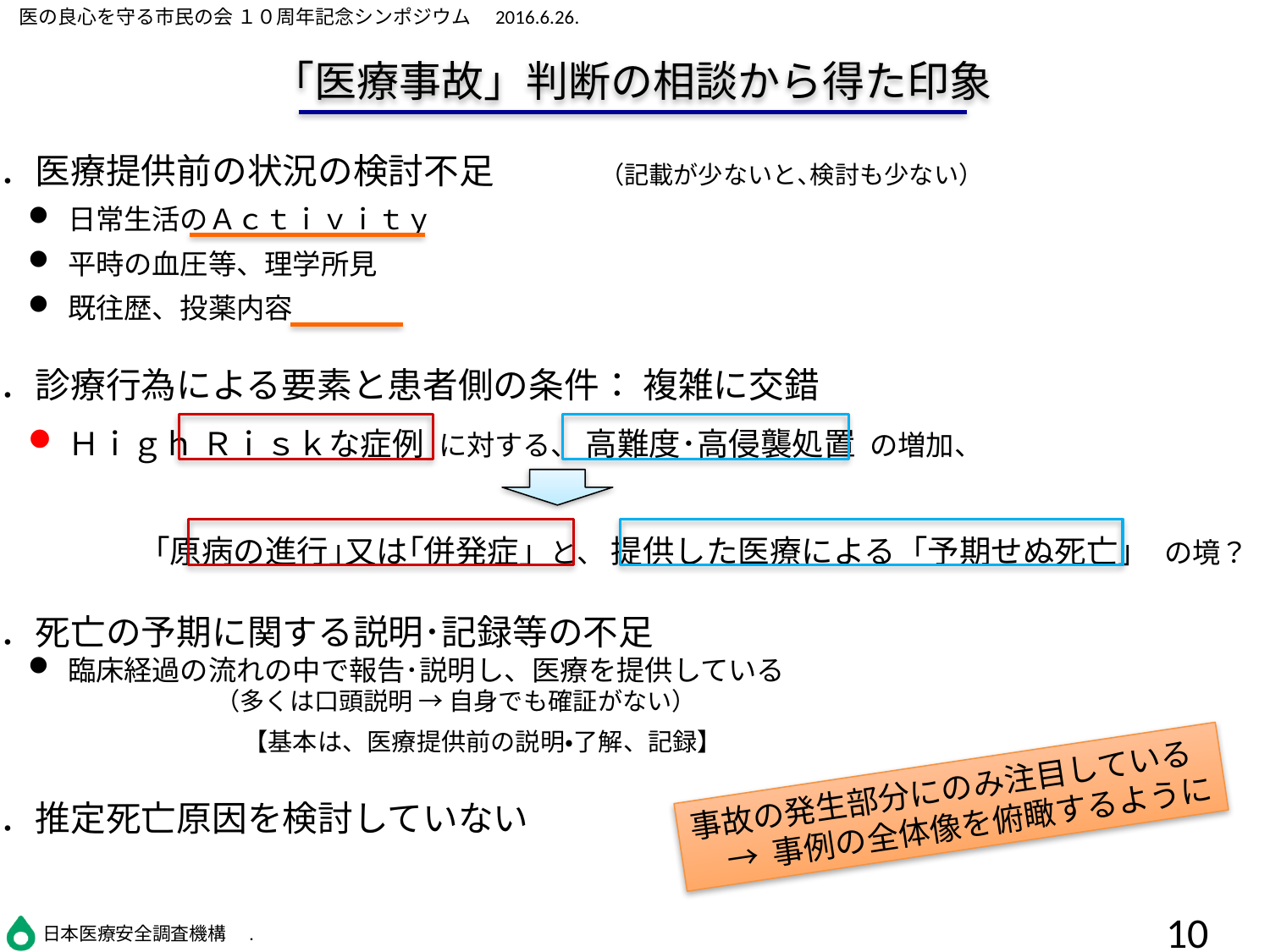

「医療事故」判断の相談から得た印象
１．医療提供前の状況の検討不足	（記載が少ないと､検討も少ない）
日常生活のＡｃｔｉｖｉｔｙ
平時の血圧等、理学所見
既往歴、投薬内容

２．診療行為による要素と患者側の条件： 複雑に交錯
Ｈｉｇｈ Ｒｉｓｋな症例  に対する、 高難度･高侵襲処置  の増加、

	　　 ｢原病の進行｣又は｢併発症｣  と、 提供した医療による「予期せぬ死亡」  の境？

３．死亡の予期に関する説明･記録等の不足
臨床経過の流れの中で報告･説明し、医療を提供している
	　　　　　（多くは口頭説明 → 自身でも確証がない）
		　【基本は、医療提供前の説明・了解、記録】

４．推定死亡原因を検討していない

事故の発生部分にのみ注目している
　→  事例の全体像を俯瞰するように